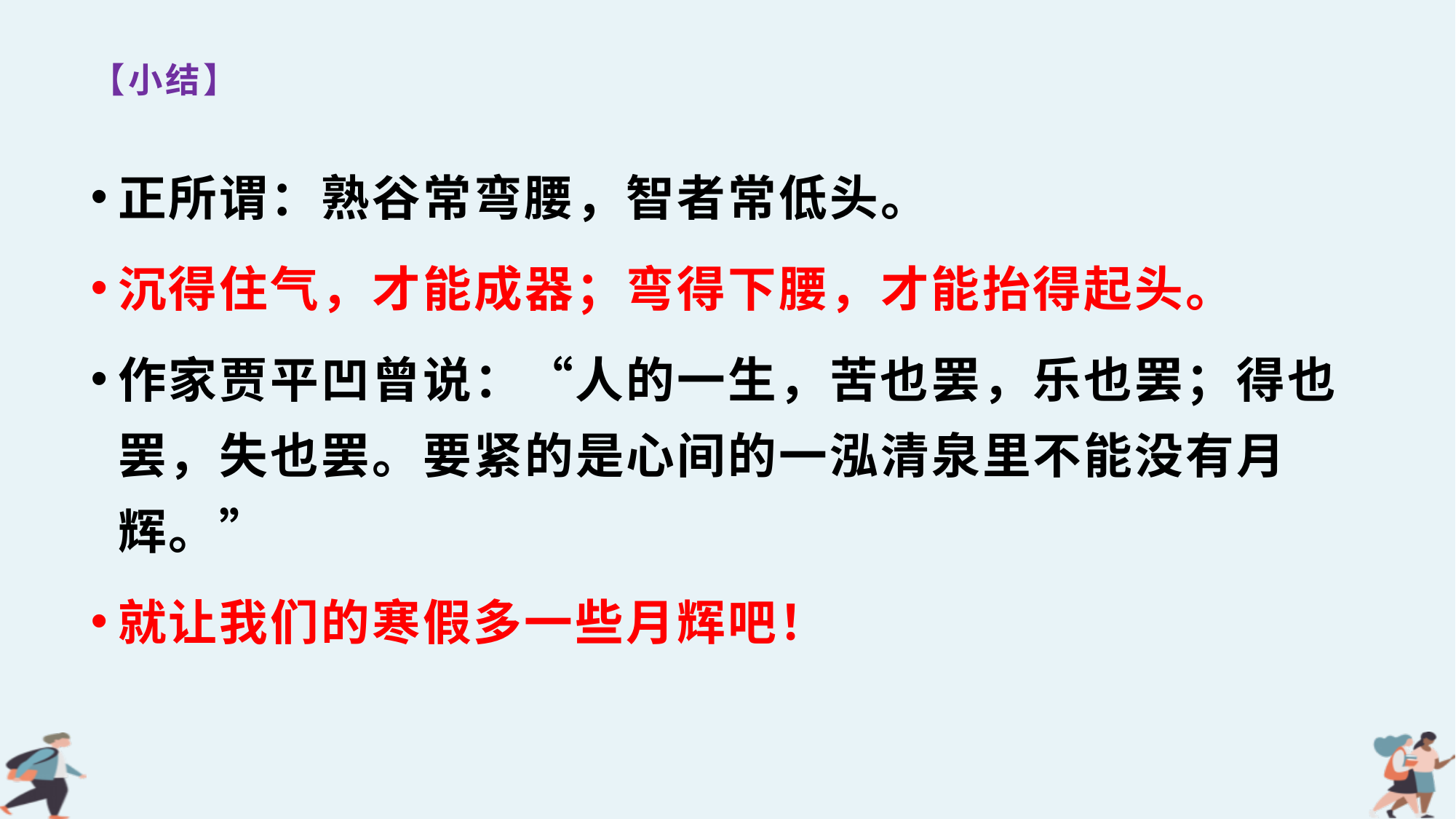

# 【小结】
正所谓：熟谷常弯腰，智者常低头。
沉得住气，才能成器；弯得下腰，才能抬得起头。
作家贾平凹曾说：“人的一生，苦也罢，乐也罢；得也罢，失也罢。要紧的是心间的一泓清泉里不能没有月辉。”
就让我们的寒假多一些月辉吧！